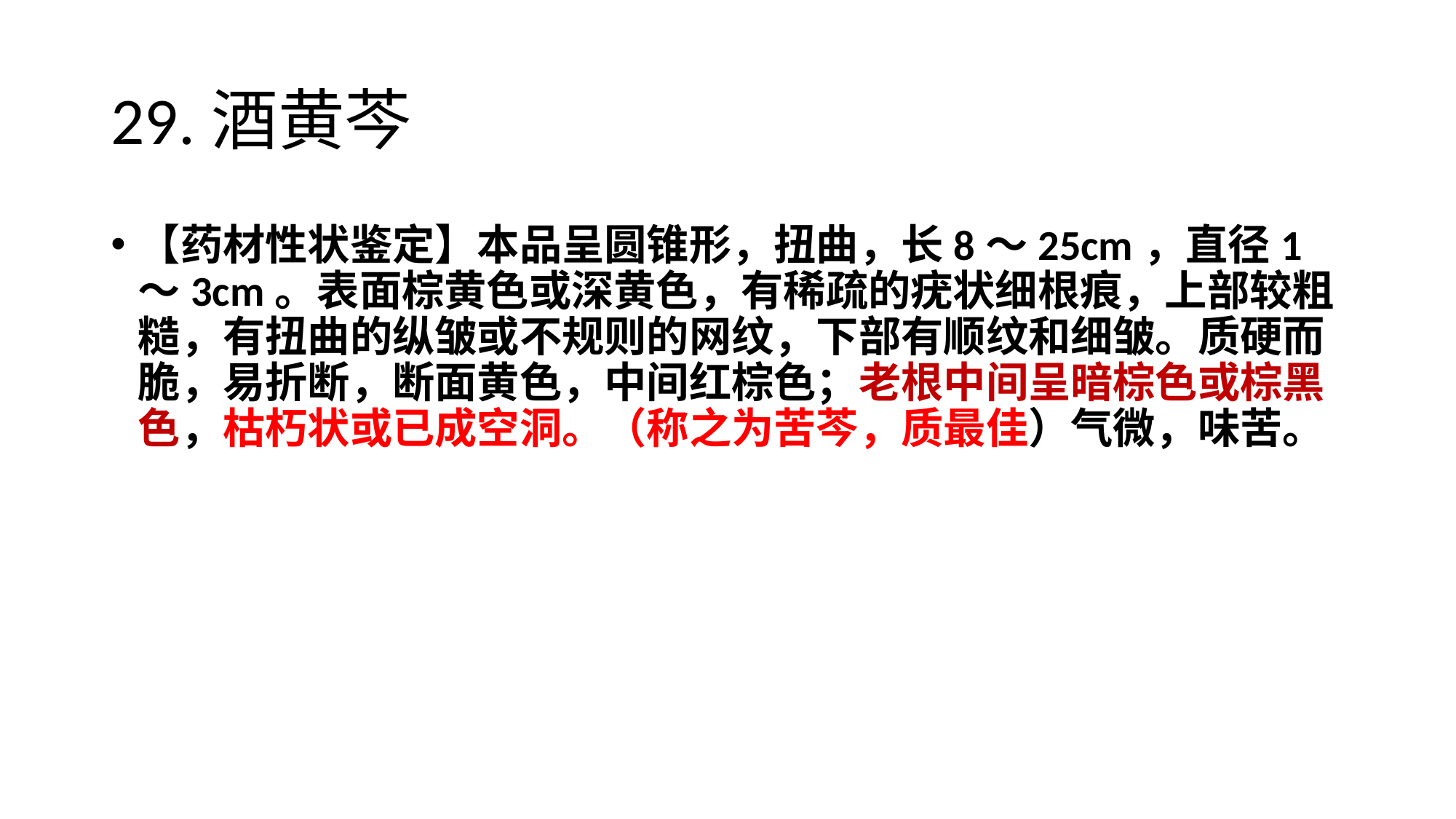

# 29.酒黄芩
【药材性状鉴定】本品呈圆锥形，扭曲，长8～25cm，直径1～3cm。表面棕黄色或深黄色，有稀疏的疣状细根痕，上部较粗糙，有扭曲的纵皱或不规则的网纹，下部有顺纹和细皱。质硬而脆，易折断，断面黄色，中间红棕色；老根中间呈暗棕色或棕黑色，枯朽状或已成空洞。（称之为苦芩，质最佳）气微，味苦。